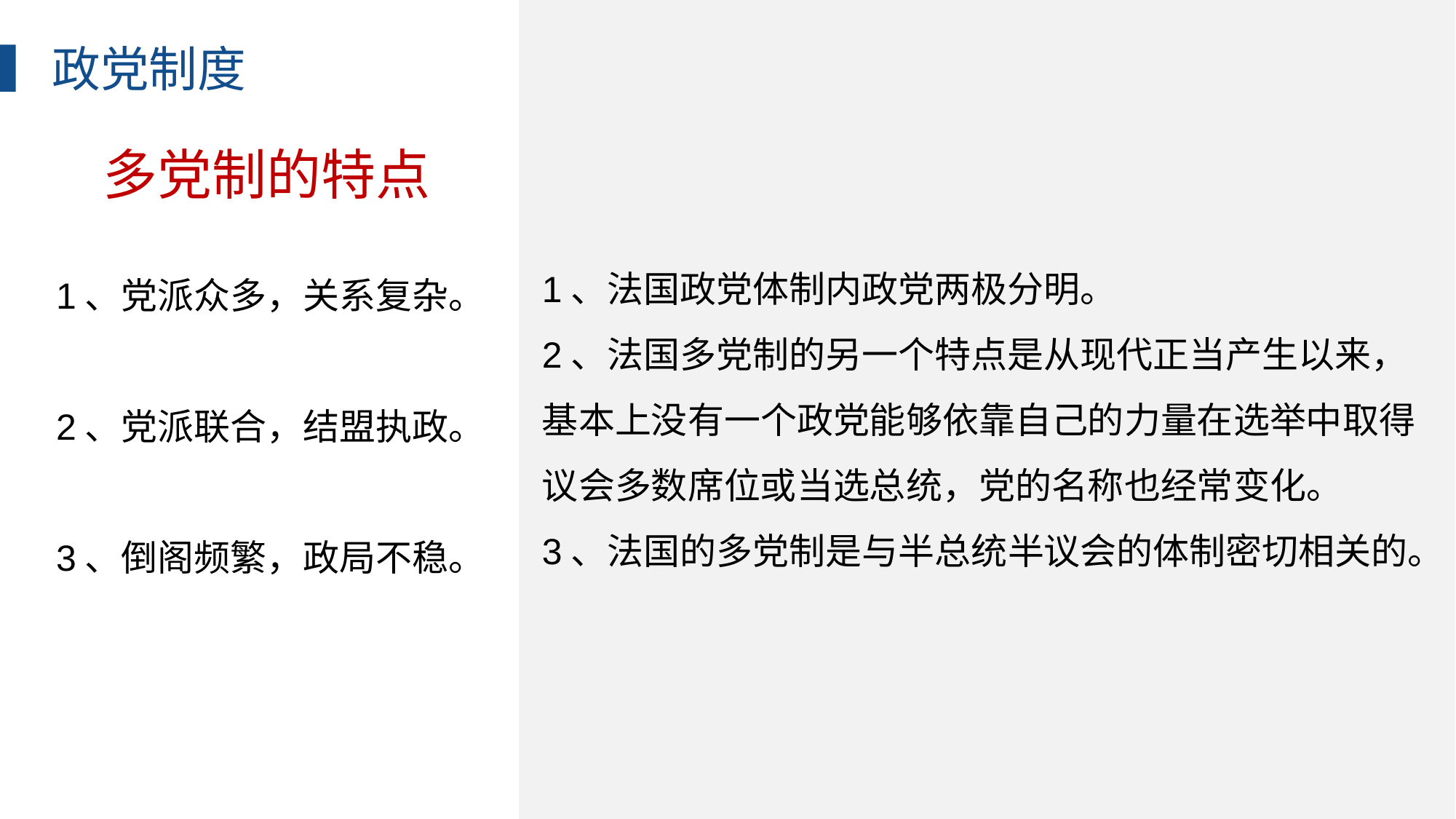

政党制度

多党制的特点
1、党派众多，关系复杂。
2、党派联合，结盟执政。
3、倒阁频繁，政局不稳。
1、法国政党体制内政党两极分明。
2、法国多党制的另一个特点是从现代正当产生以来，基本上没有一个政党能够依靠自己的力量在选举中取得议会多数席位或当选总统，党的名称也经常变化。
3、法国的多党制是与半总统半议会的体制密切相关的。